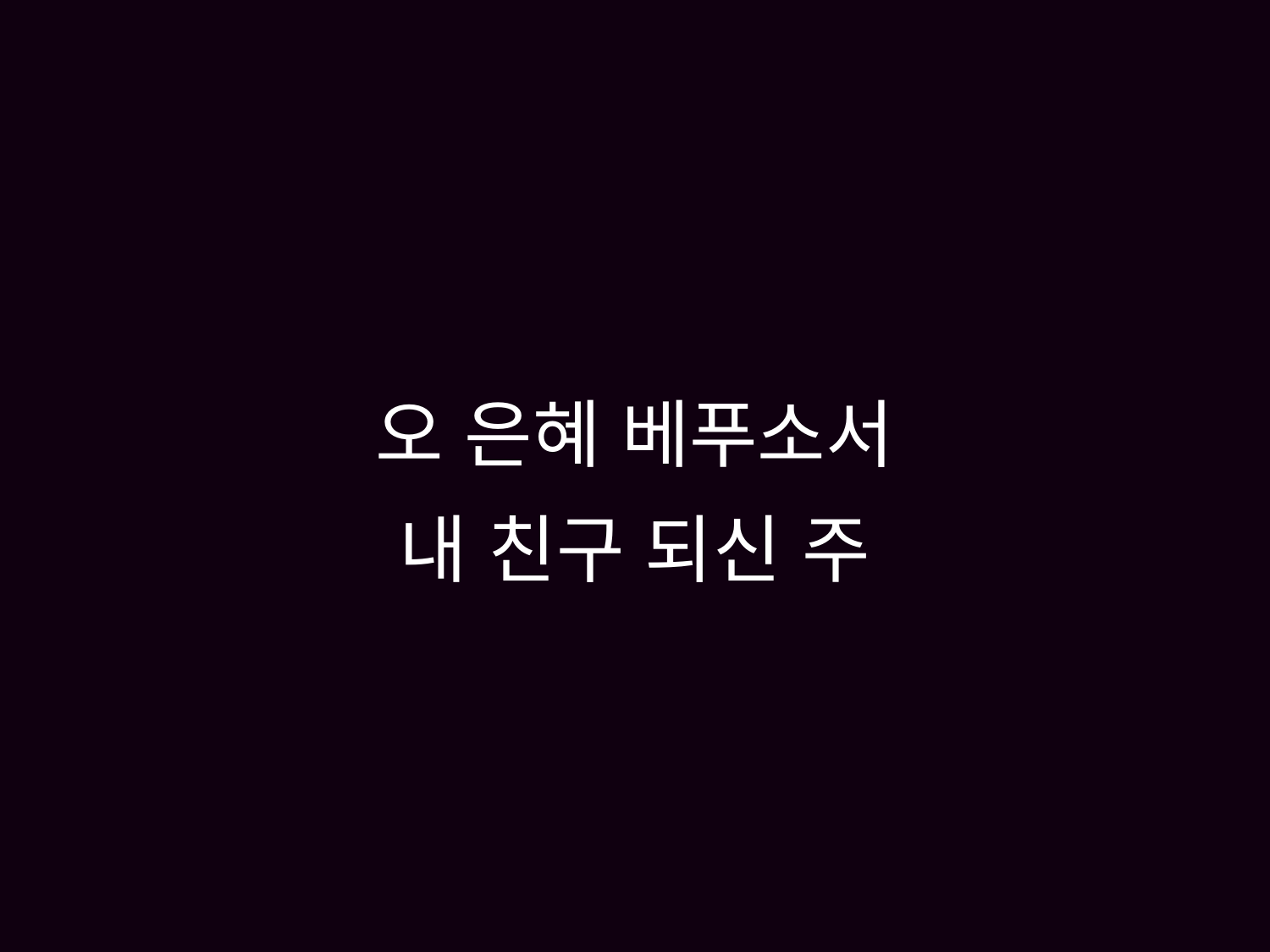

# 오 은혜 베푸소서 내 친구 되신 주